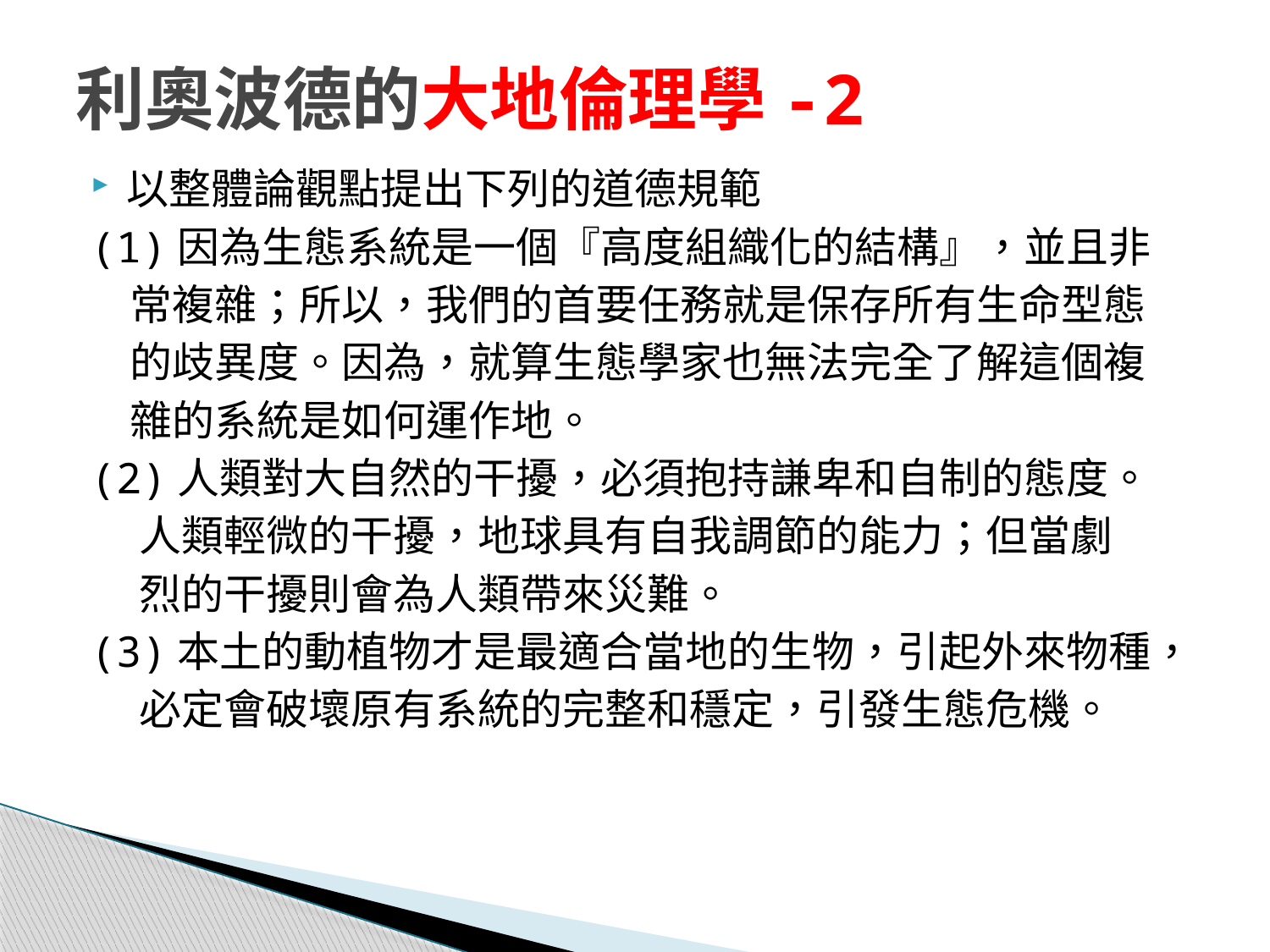

# 利奧波德的大地倫理學-2
以整體論觀點提出下列的道德規範
(1)因為生態系統是一個『高度組織化的結構』，並且非
   常複雜；所以，我們的首要任務就是保存所有生命型態
   的歧異度。因為，就算生態學家也無法完全了解這個複
   雜的系統是如何運作地。
(2)人類對大自然的干擾，必須抱持謙卑和自制的態度。
    人類輕微的干擾，地球具有自我調節的能力；但當劇
    烈的干擾則會為人類帶來災難。
(3)本土的動植物才是最適合當地的生物，引起外來物種，
    必定會破壞原有系統的完整和穩定，引發生態危機。